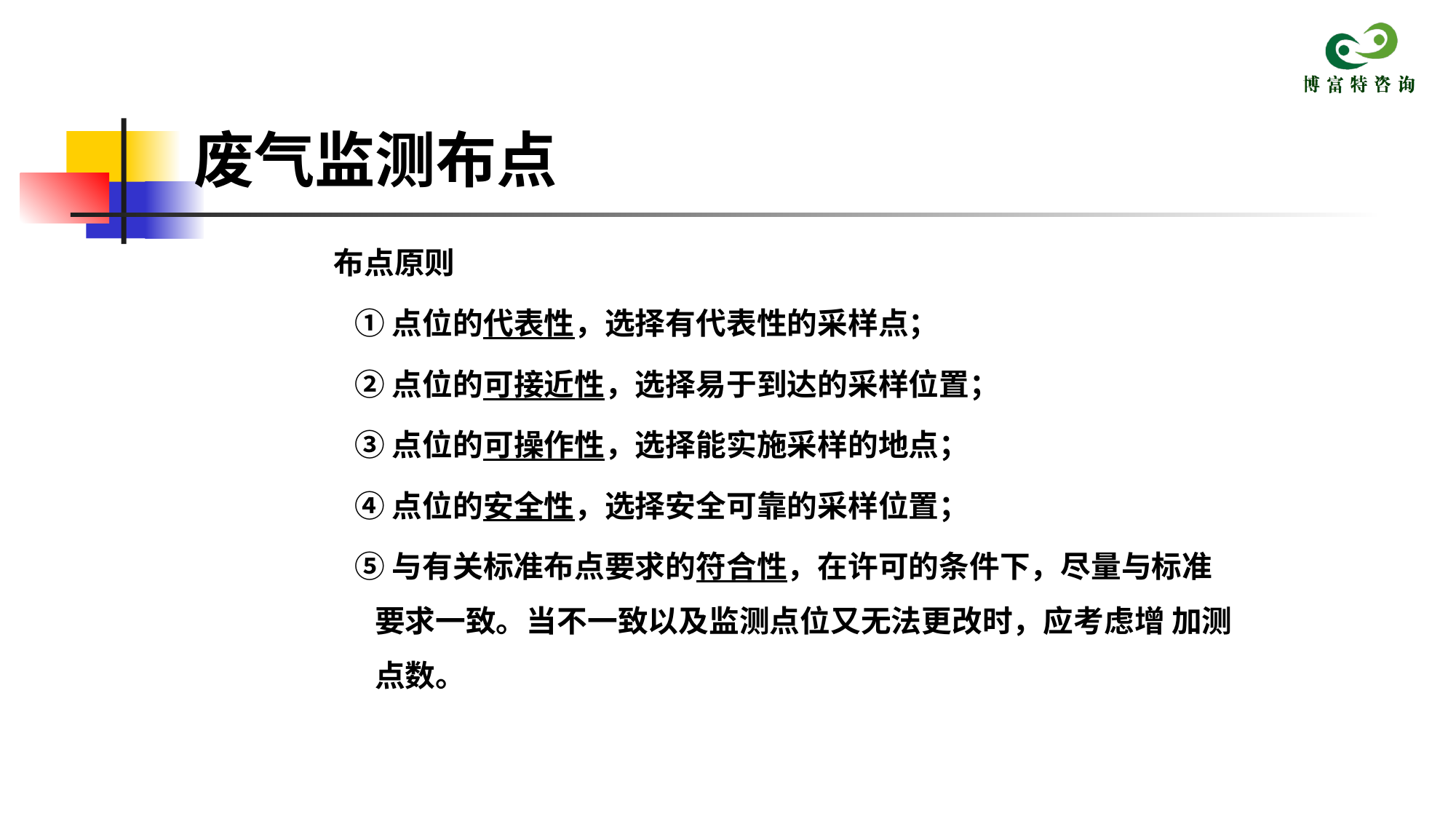

# 废气监测布点
布点原则
   ①点位的代表性，选择有代表性的采样点；
   ②点位的可接近性，选择易于到达的采样位置；
   ③点位的可操作性，选择能实施采样的地点；
   ④点位的安全性，选择安全可靠的采样位置；
   ⑤与有关标准布点要求的符合性，在许可的条件下，尽量与标准要求一致。当不一致以及监测点位又无法更改时，应考虑增 加测点数。